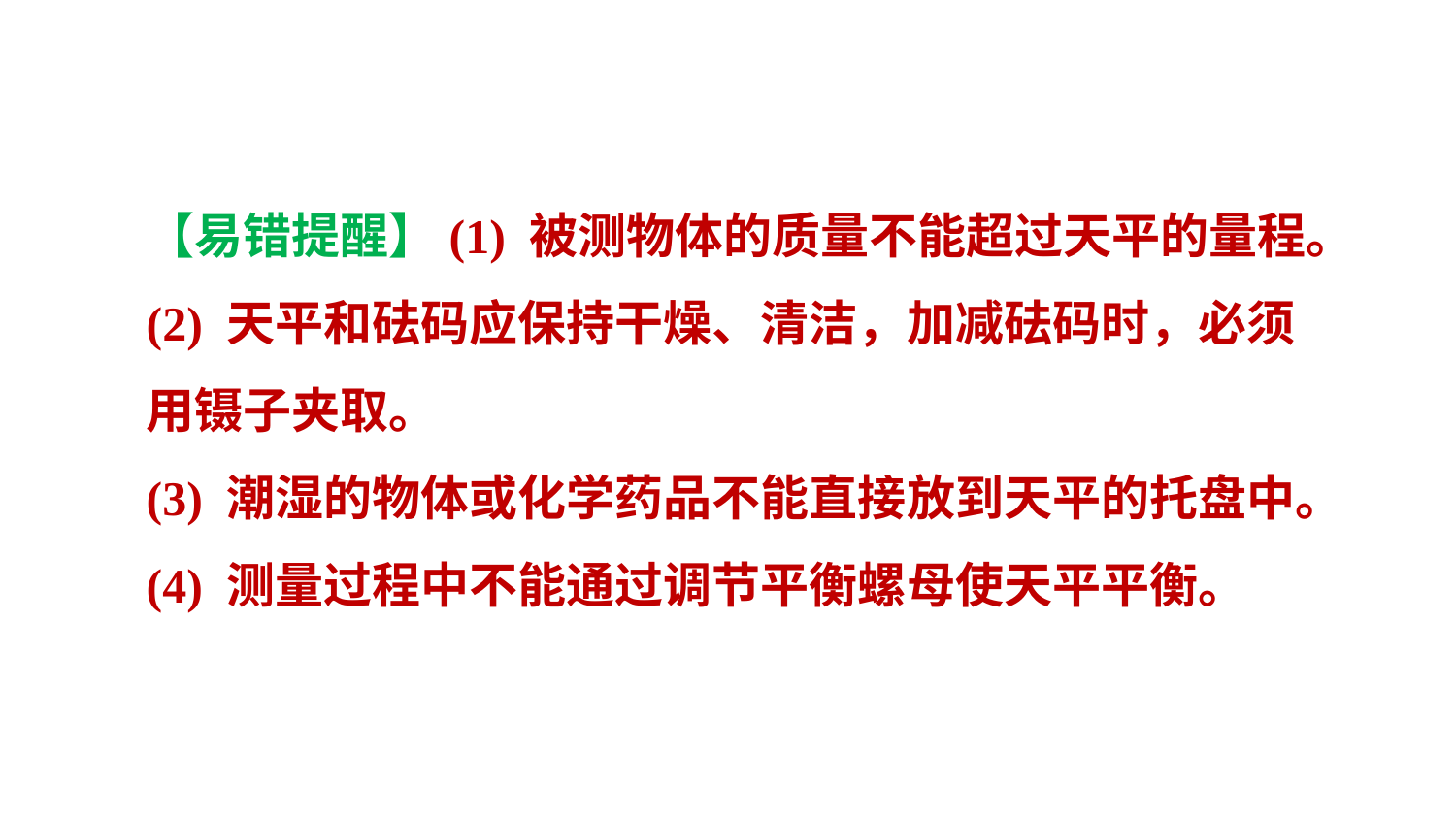

【易错提醒】(1) 被测物体的质量不能超过天平的量程。
(2) 天平和砝码应保持干燥、清洁，加减砝码时，必须用镊子夹取。
(3) 潮湿的物体或化学药品不能直接放到天平的托盘中。
(4) 测量过程中不能通过调节平衡螺母使天平平衡。